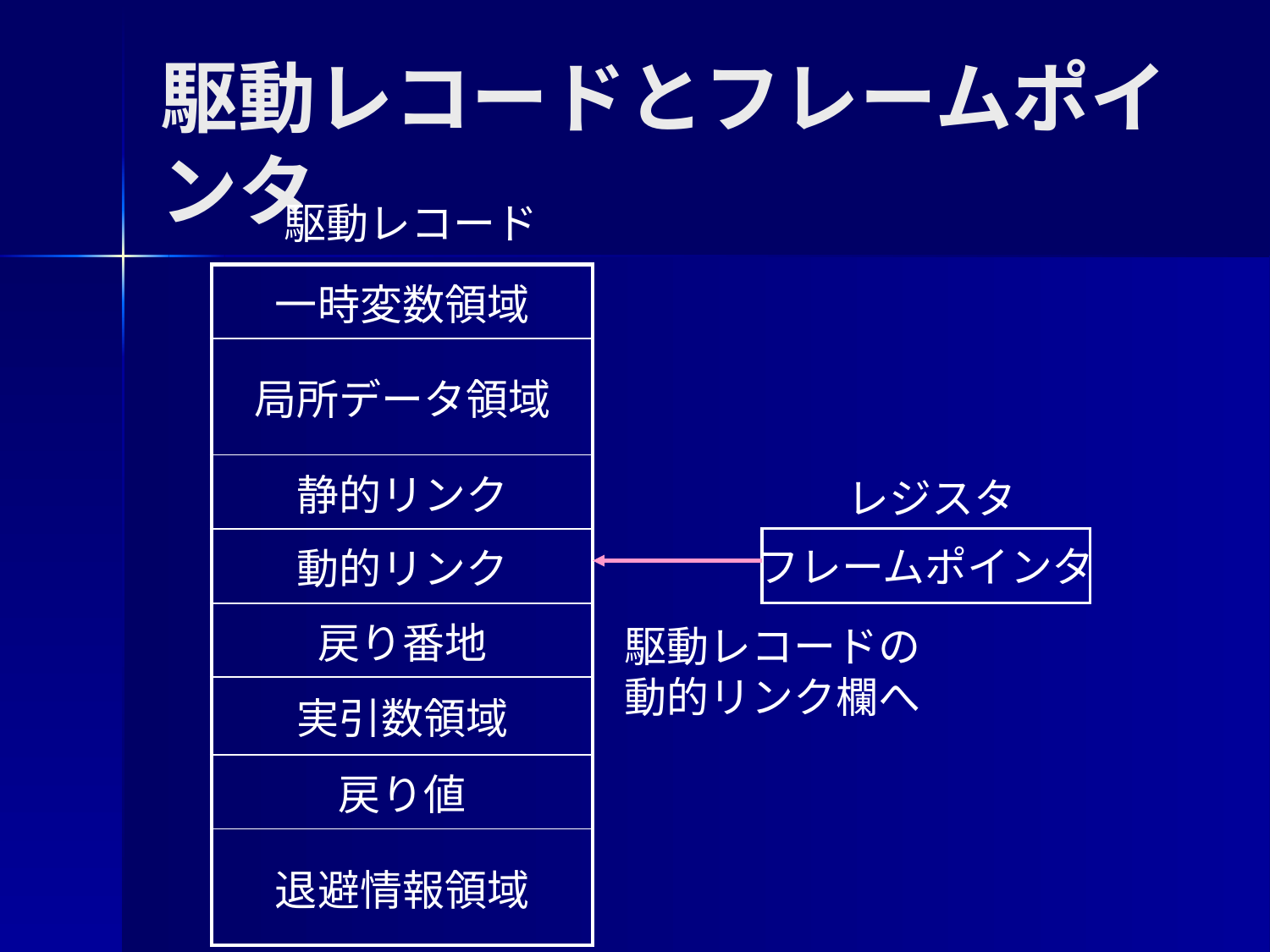

駆動レコードとフレームポインタ
駆動レコード
| 一時変数領域 |
| --- |
| 局所データ領域 |
| 静的リンク |
| 動的リンク |
| 戻り番地 |
| 実引数領域 |
| 戻り値 |
| 退避情報領域 |
レジスタ
フレームポインタ

駆動レコードの
動的リンク欄へ